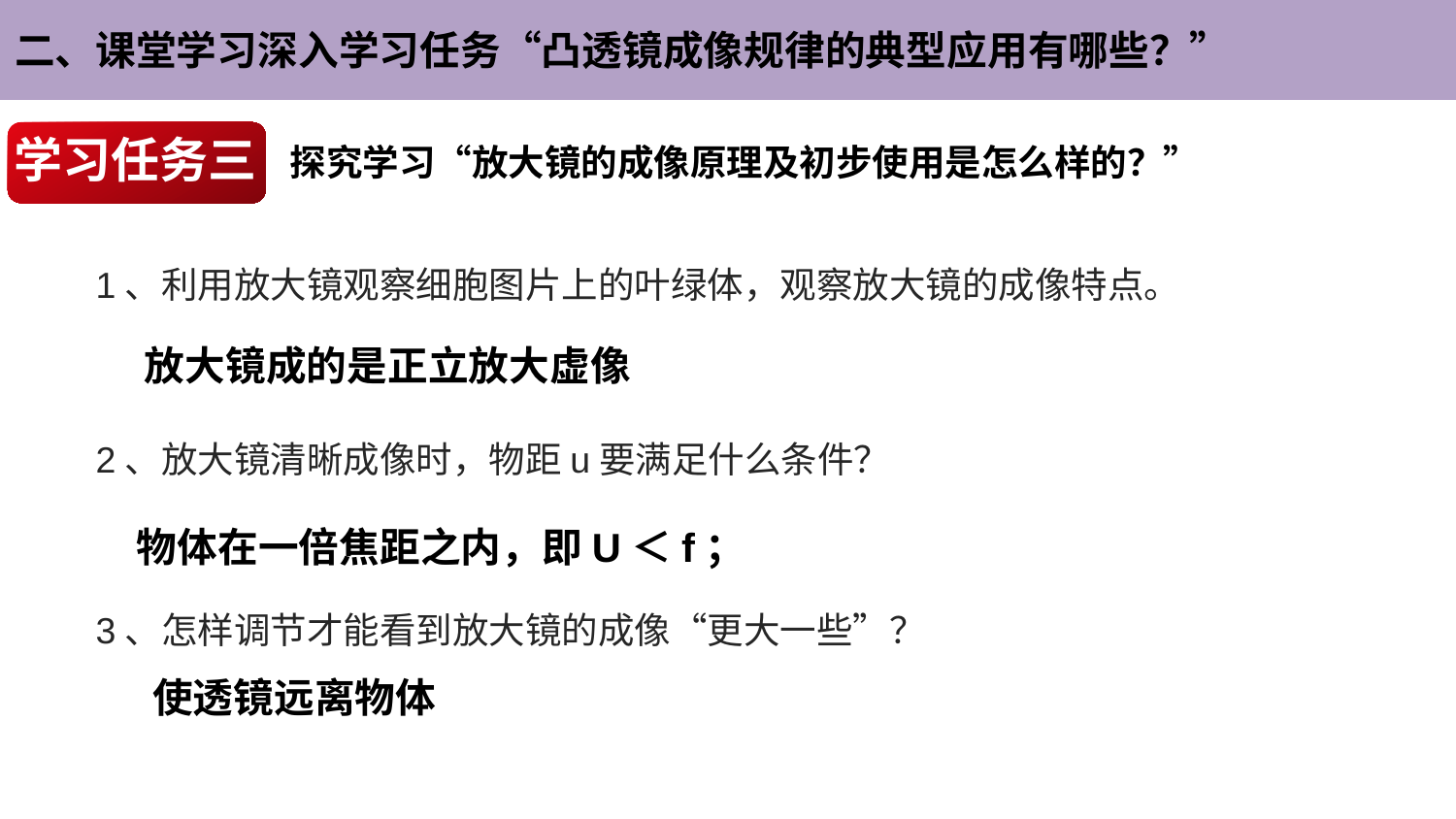

二、课堂学习深入学习任务“凸透镜成像规律的典型应用有哪些？”
学习任务三

  探究学习“放大镜的成像原理及初步使用是怎么样的？”
1、利用放大镜观察细胞图片上的叶绿体，观察放大镜的成像特点。
放大镜成的是正立放大虚像
2、放大镜清晰成像时，物距u要满足什么条件？
物体在一倍焦距之内，即U＜f；
3、怎样调节才能看到放大镜的成像“更大一些”？
使透镜远离物体